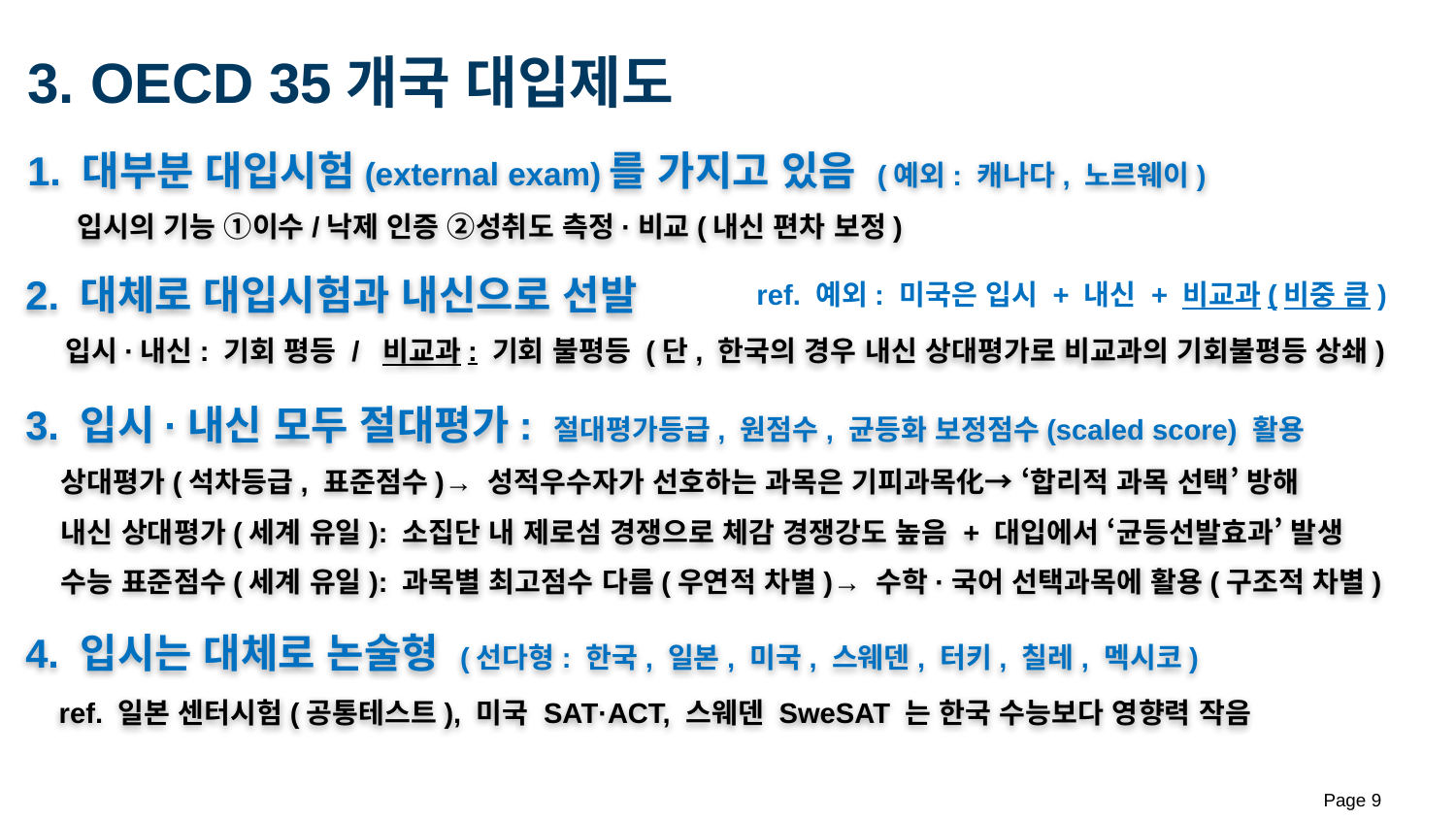

3. OECD 35개국 대입제도
1. 대부분 대입시험(external exam)를 가지고 있음 (예외: 캐나다, 노르웨이)
       입시의 기능 ①이수/낙제 인증 ②성취도 측정·비교(내신 편차 보정)
 2. 대체로 대입시험과 내신으로 선발
ref. 예외: 미국은 입시 + 내신 + 비교과(비중 큼)
      입시·내신: 기회 평등 /  비교과: 기회 불평등 (단, 한국의 경우 내신 상대평가로 비교과의 기회불평등 상쇄)
 3. 입시·내신 모두 절대평가: 절대평가등급, 원점수, 균등화 보정점수(scaled score) 활용
     상대평가(석차등급, 표준점수)→ 성적우수자가 선호하는 과목은 기피과목化→ ‘합리적 과목 선택’ 방해
     내신 상대평가(세계 유일): 소집단 내 제로섬 경쟁으로 체감 경쟁강도 높음 + 대입에서 ‘균등선발효과’ 발생
     수능 표준점수(세계 유일): 과목별 최고점수 다름(우연적 차별)→ 수학·국어 선택과목에 활용(구조적 차별)
 4. 입시는 대체로 논술형 (선다형: 한국, 일본, 미국, 스웨덴, 터키, 칠레, 멕시코)
    ref. 일본 센터시험(공통테스트), 미국 SAT·ACT, 스웨덴 SweSAT 는 한국 수능보다 영향력 작음
Page 9